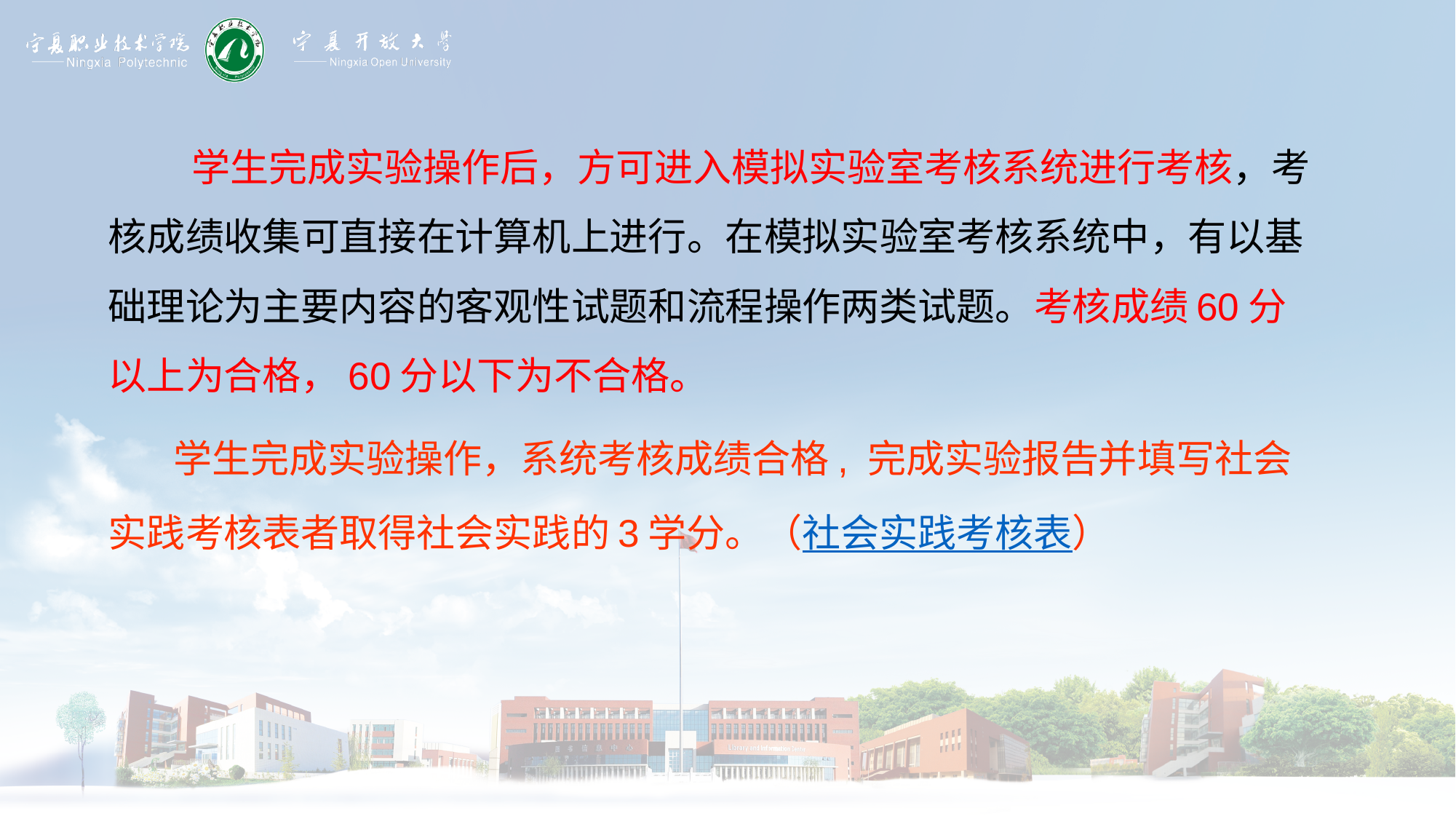

学生完成实验操作后，方可进入模拟实验室考核系统进行考核，考核成绩收集可直接在计算机上进行。在模拟实验室考核系统中，有以基础理论为主要内容的客观性试题和流程操作两类试题。考核成绩60分以上为合格，60分以下为不合格。
　      学生完成实验操作，系统考核成绩合格, 完成实验报告并填写社会实践考核表者取得社会实践的3学分。（社会实践考核表）